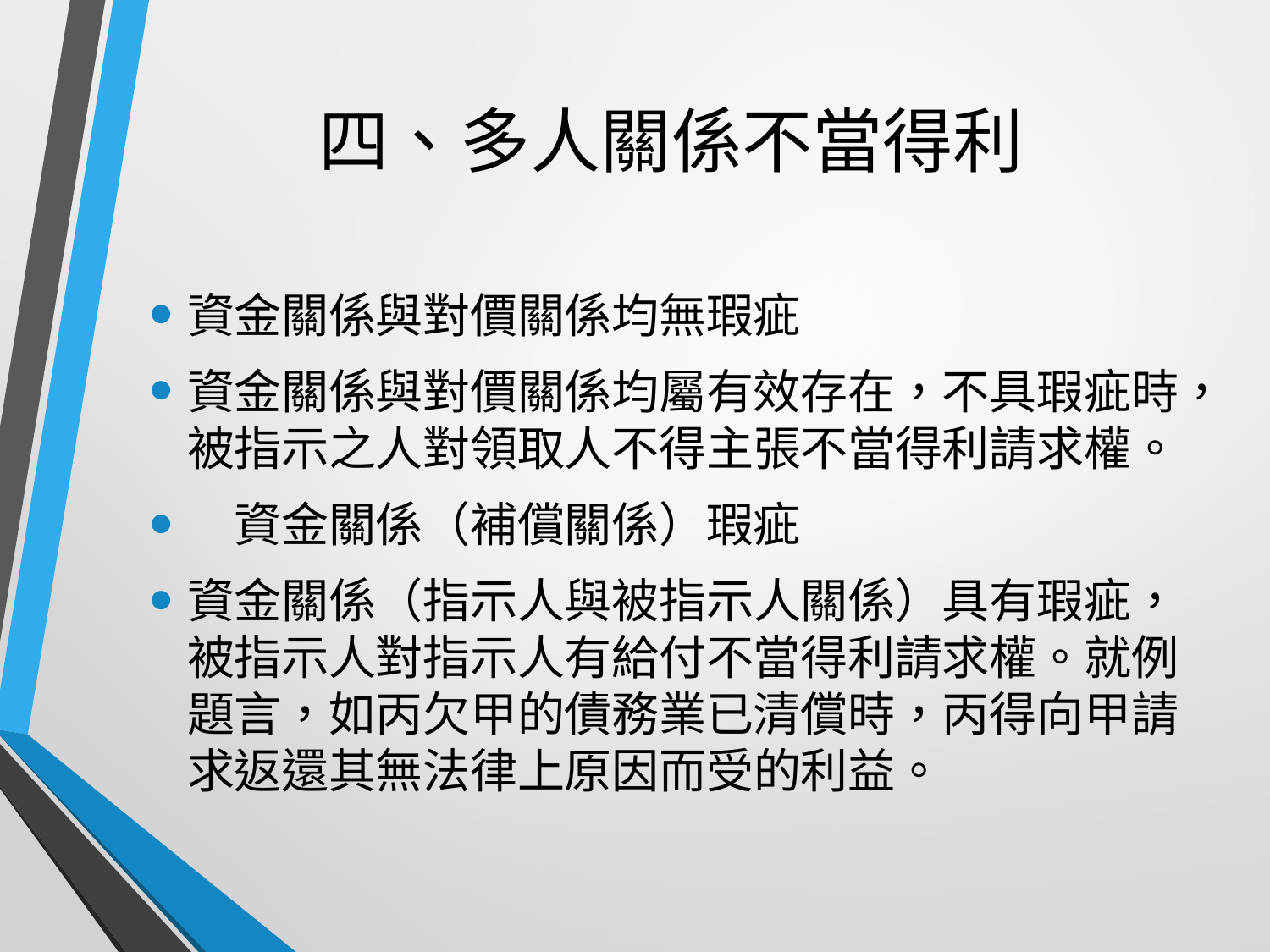

# 四、多人關係不當得利
資金關係與對價關係均無瑕疵
資金關係與對價關係均屬有效存在，不具瑕疵時，被指示之人對領取人不得主張不當得利請求權。
　資金關係（補償關係）瑕疵
資金關係（指示人與被指示人關係）具有瑕疵，被指示人對指示人有給付不當得利請求權。就例題言，如丙欠甲的債務業已清償時，丙得向甲請求返還其無法律上原因而受的利益。